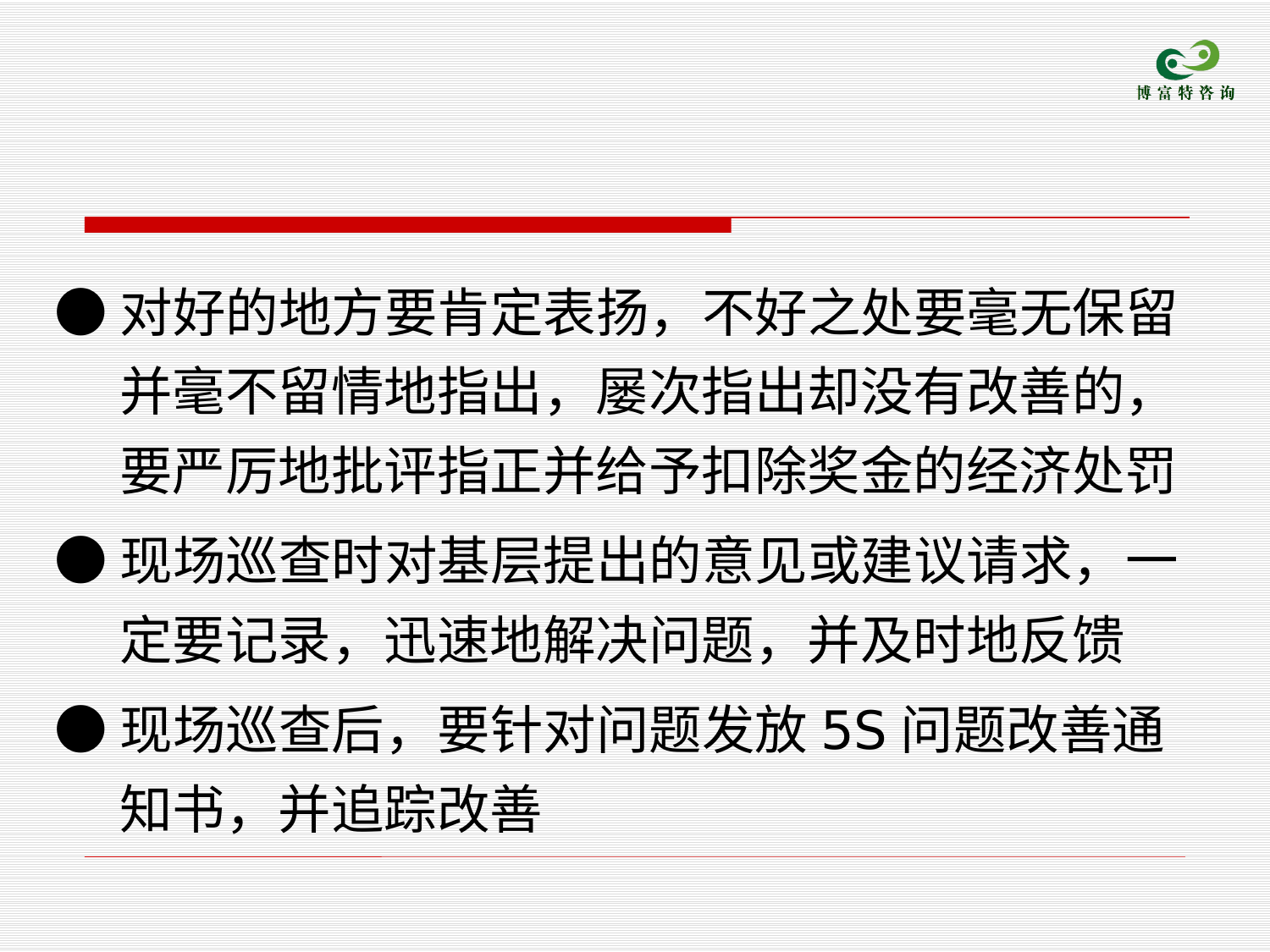

●对好的地方要肯定表扬，不好之处要毫无保留并毫不留情地指出，屡次指出却没有改善的，要严厉地批评指正并给予扣除奖金的经济处罚
●现场巡查时对基层提出的意见或建议请求，一定要记录，迅速地解决问题，并及时地反馈
●现场巡查后，要针对问题发放5S问题改善通知书，并追踪改善

377